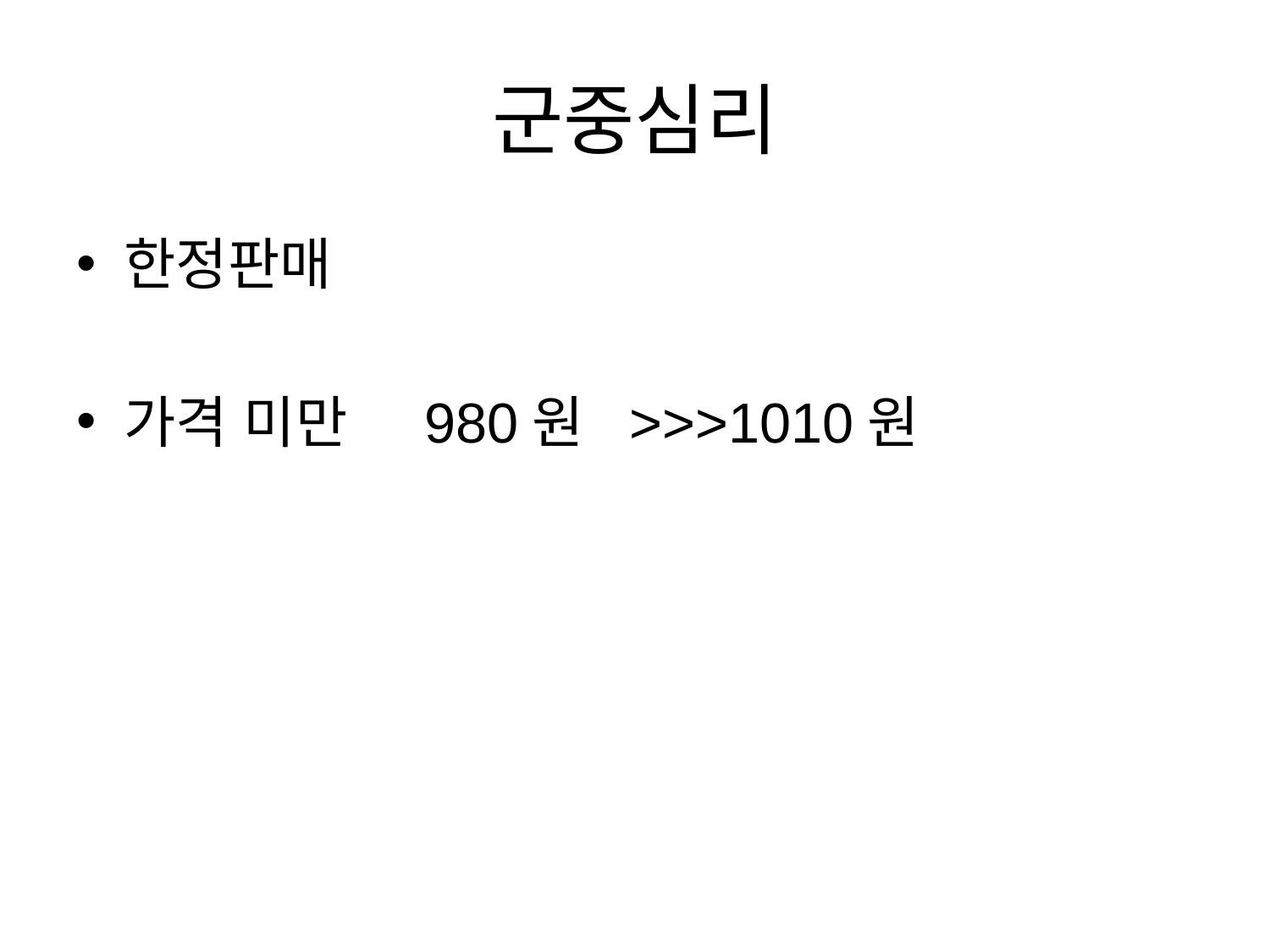

# 군중심리
한정판매

가격 미만    980원  >>>1010원